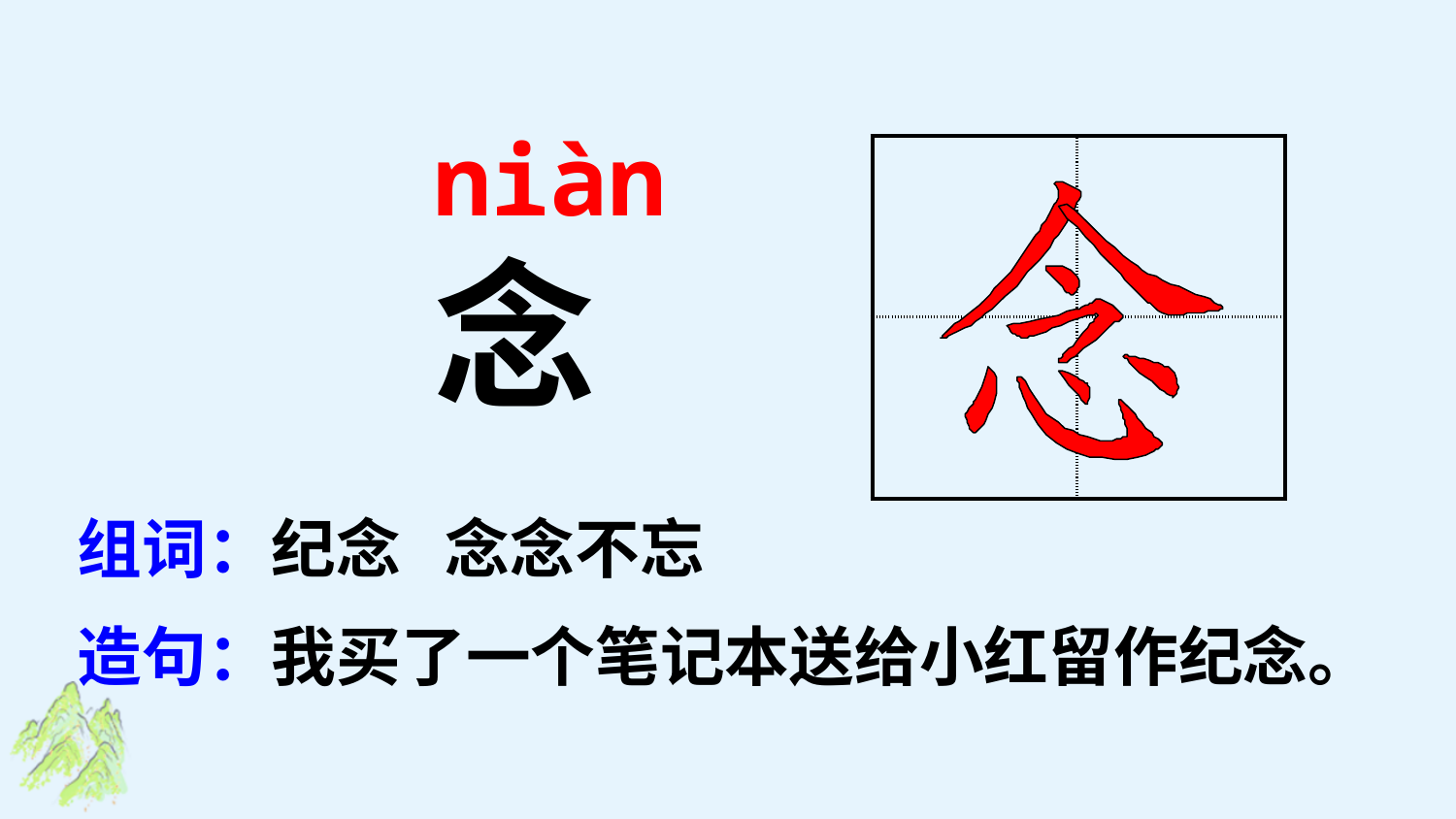

niàn
|  |  |
| --- | --- |
|  |  |

念

组词：纪念   念念不忘
造句：我买了一个笔记本送给小红留作纪念。